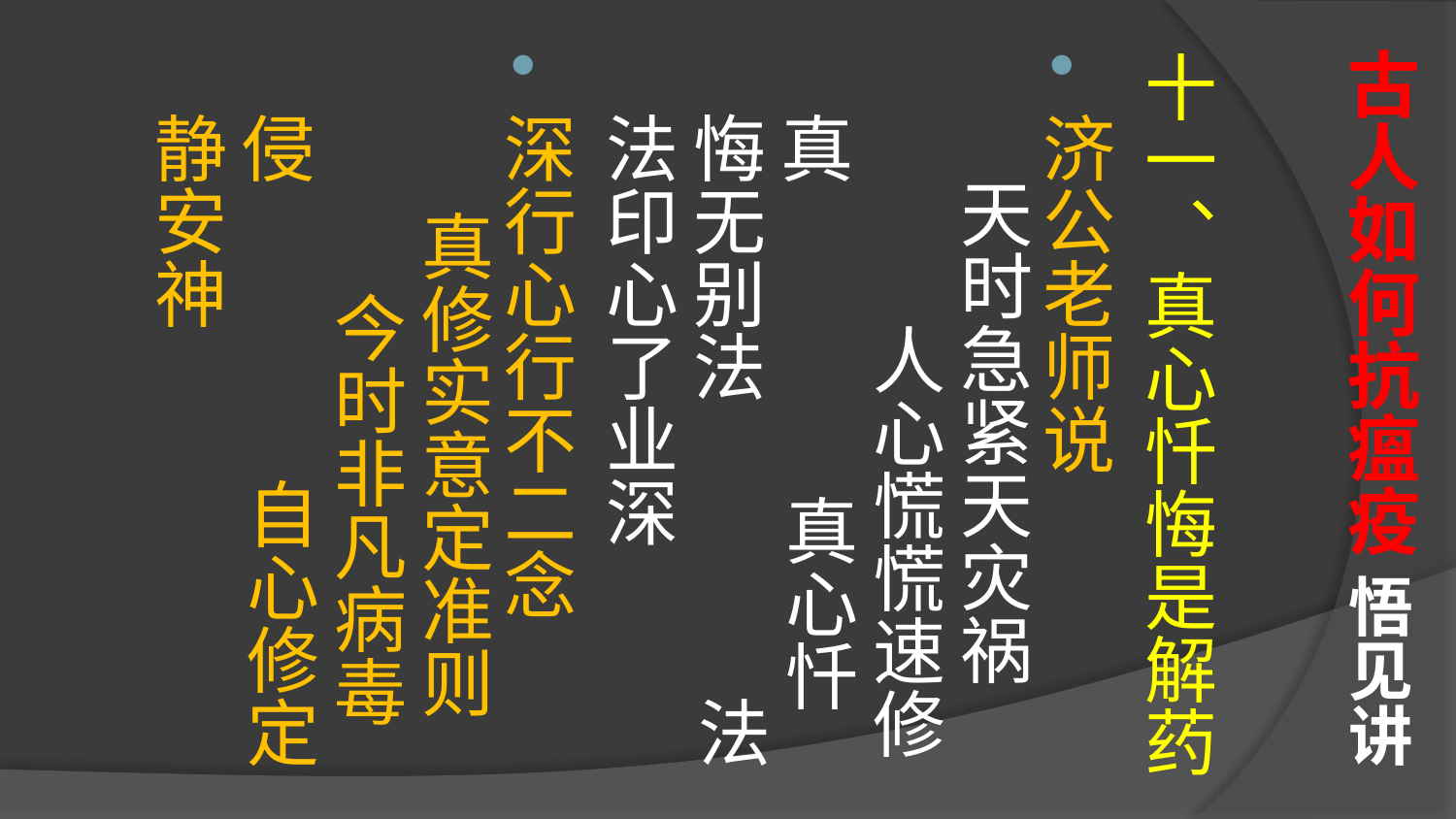

# 古人如何抗瘟疫 悟见讲
十一、真心忏悔是解药
济公老师说                       天时急紧天灾祸                   人心慌慌速修真                   真心忏悔无别法                  法法印心了业深
深行心行不二念                真修实意定准则               今时非凡病毒侵                  自心修定静安神